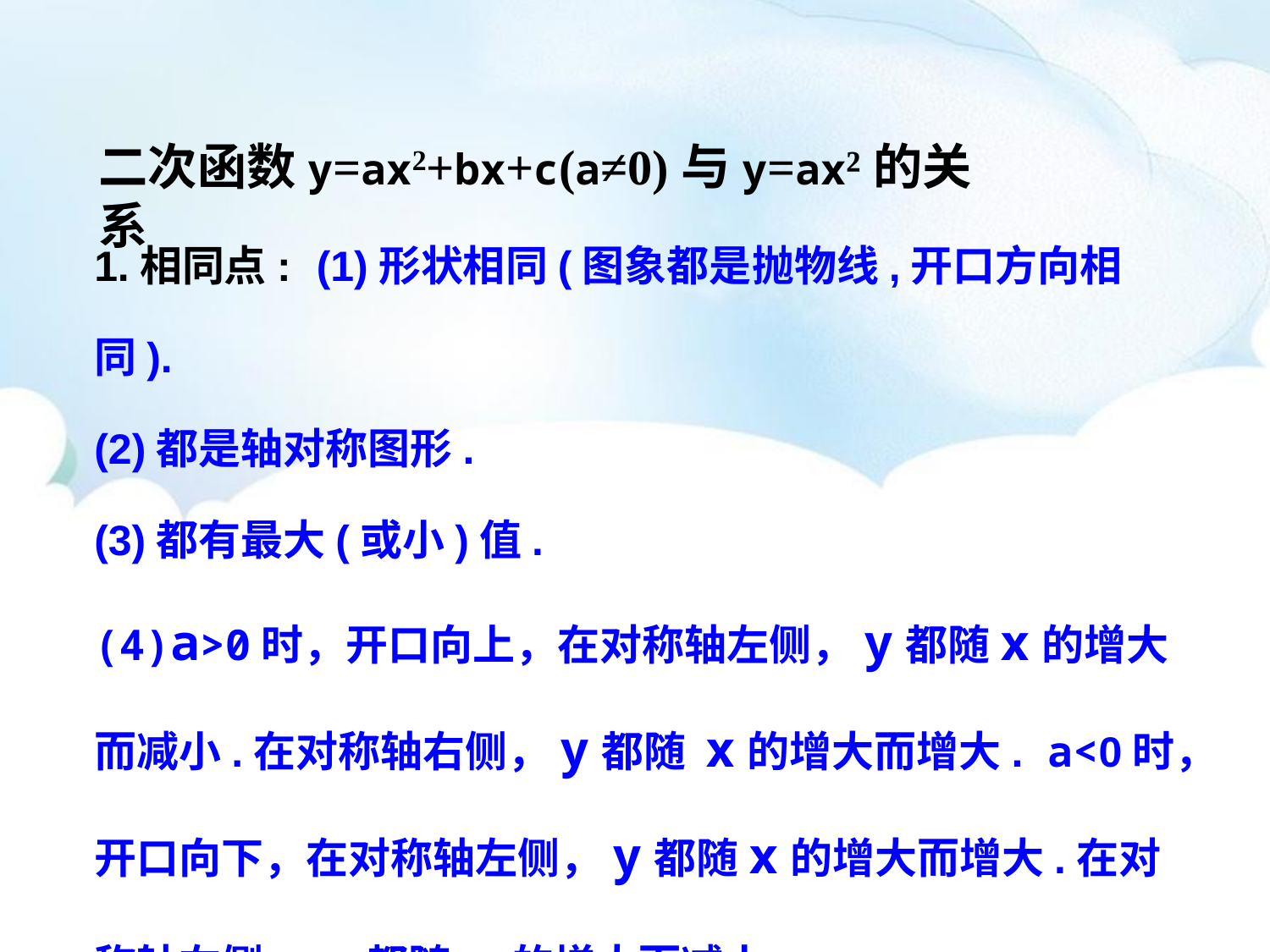

二次函数y=ax2+bx+c(a≠0)与y=ax²的关系
1.相同点: (1)形状相同(图象都是抛物线,开口方向相同).
(2)都是轴对称图形.
(3)都有最大(或小)值.
(4)a>0时，开口向上，在对称轴左侧，y都随x的增大而减小.在对称轴右侧，y都随 x的增大而增大.  a<0时，开口向下，在对称轴左侧，y都随x的增大而增大.在对称轴右侧，y都随 x的增大而减小.